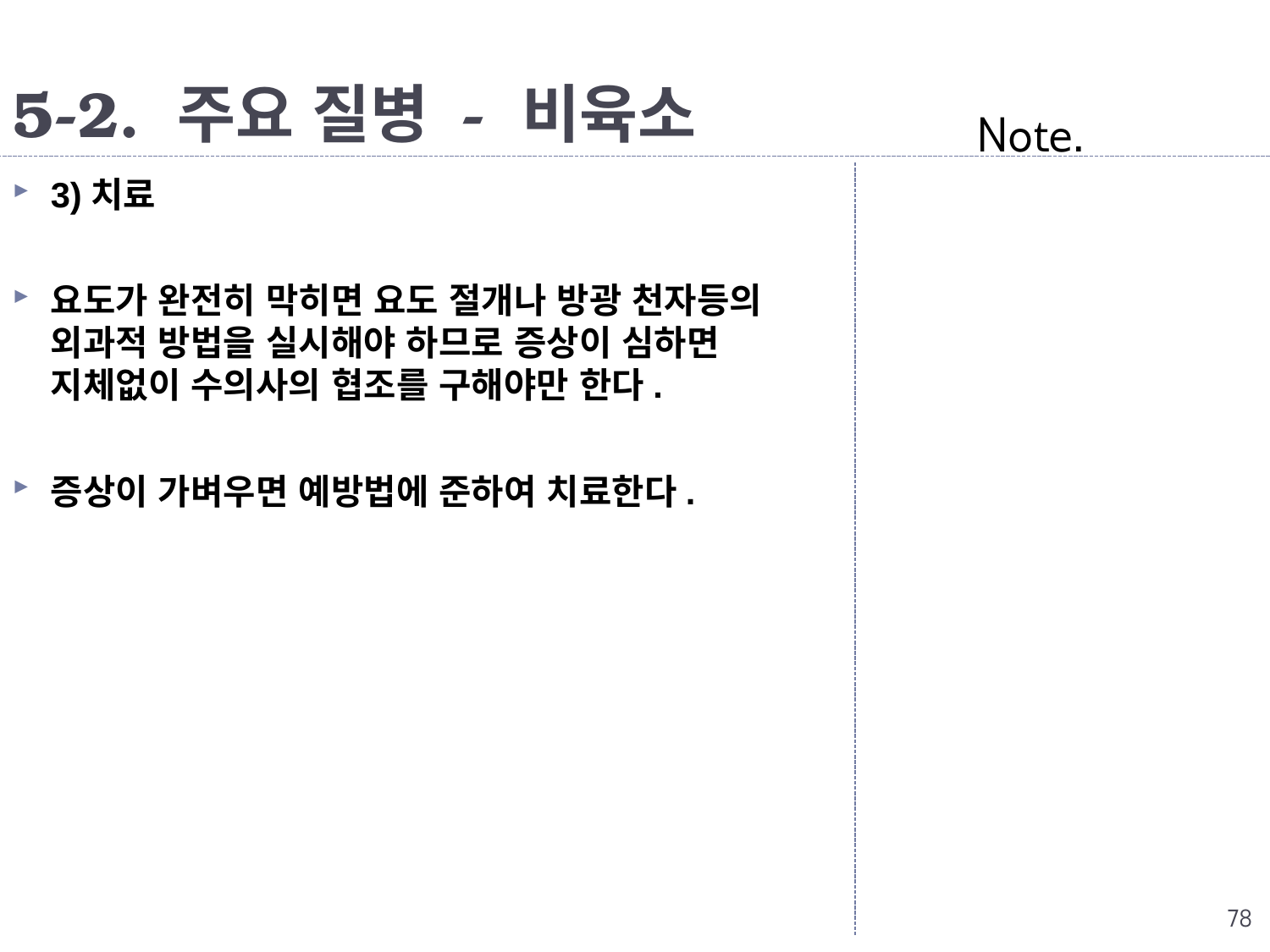

# 5-2. 주요 질병 - 비육소
Note.

3)치료

요도가 완전히 막히면 요도 절개나 방광 천자등의 외과적 방법을 실시해야 하므로 증상이 심하면 지체없이 수의사의 협조를 구해야만 한다.

증상이 가벼우면 예방법에 준하여 치료한다.
78